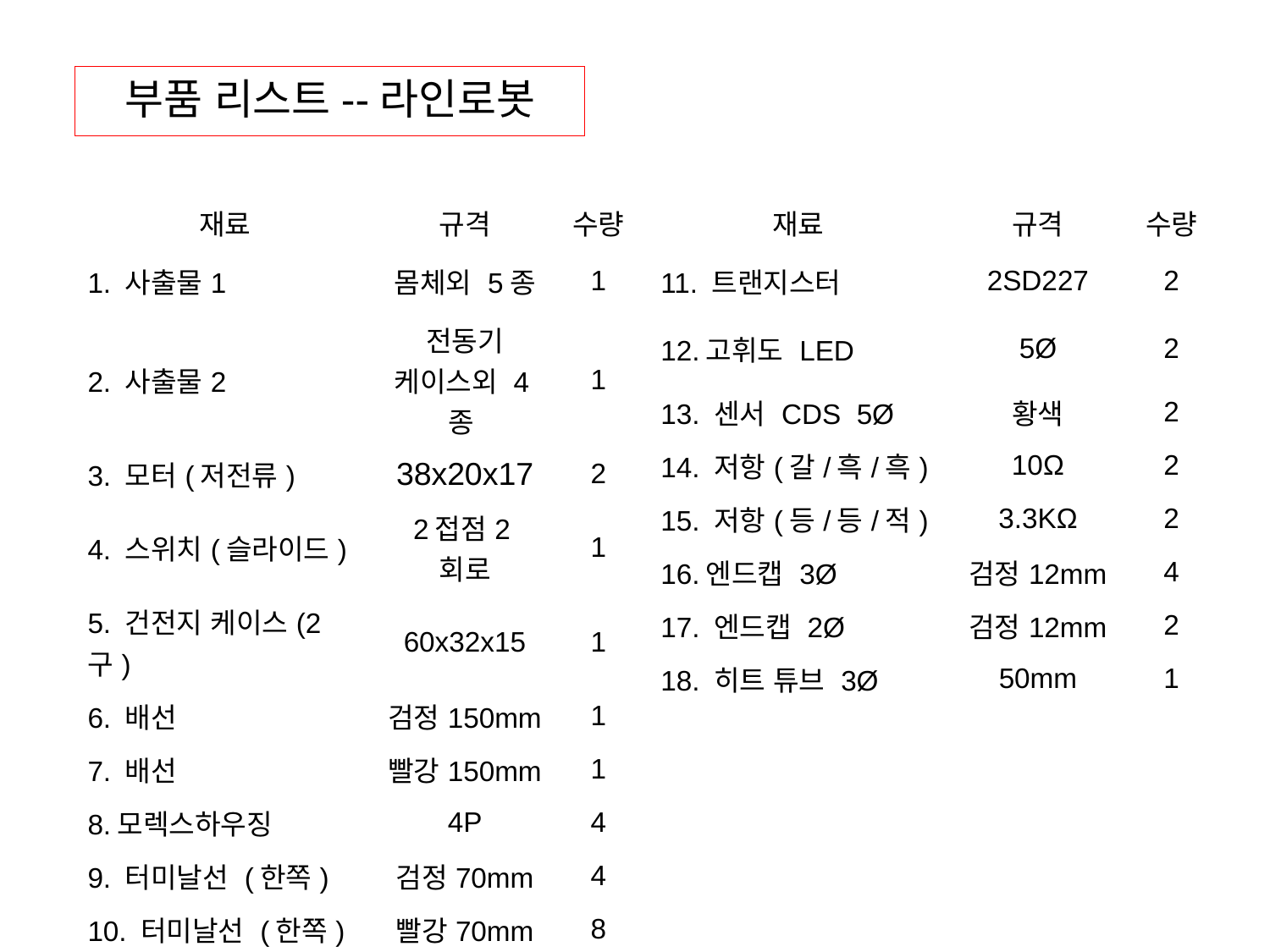

부품 리스트--라인로봇
| 재료 | 규격 | 수량 |
| --- | --- | --- |
| 1. 사출물1 | 몸체외 5종 | 1 |
| 2. 사출물2 | 전동기 케이스외 4종 | 1 |
| 3. 모터(저전류) | 38x20x17 | 2 |
| 4. 스위치(슬라이드) | 2접점2회로 | 1 |
| 5. 건전지 케이스(2구) | 60x32x15 | 1 |
| 6. 배선 | 검정150mm | 1 |
| 7. 배선 | 빨강150mm | 1 |
| 8.모렉스하우징 | 4P | 4 |
| 9. 터미날선 (한쪽) | 검정70mm | 4 |
| 10. 터미날선 (한쪽) | 빨강70mm | 8 |
| 재료 | 규격 | 수량 |
| --- | --- | --- |
| 11. 트랜지스터 | 2SD227 | 2 |
| 12.고휘도 LED | 5Ø | 2 |
| 13. 센서 CDS 5Ø | 황색 | 2 |
| 14. 저항(갈/흑/흑) | 10Ω | 2 |
| 15. 저항(등/등/적) | 3.3KΩ | 2 |
| 16.엔드캡 3Ø | 검정12mm | 4 |
| 17. 엔드캡 2Ø | 검정12mm | 2 |
| 18. 히트 튜브 3Ø | 50mm | 1 |
|  |  |  |
|  |  |  |